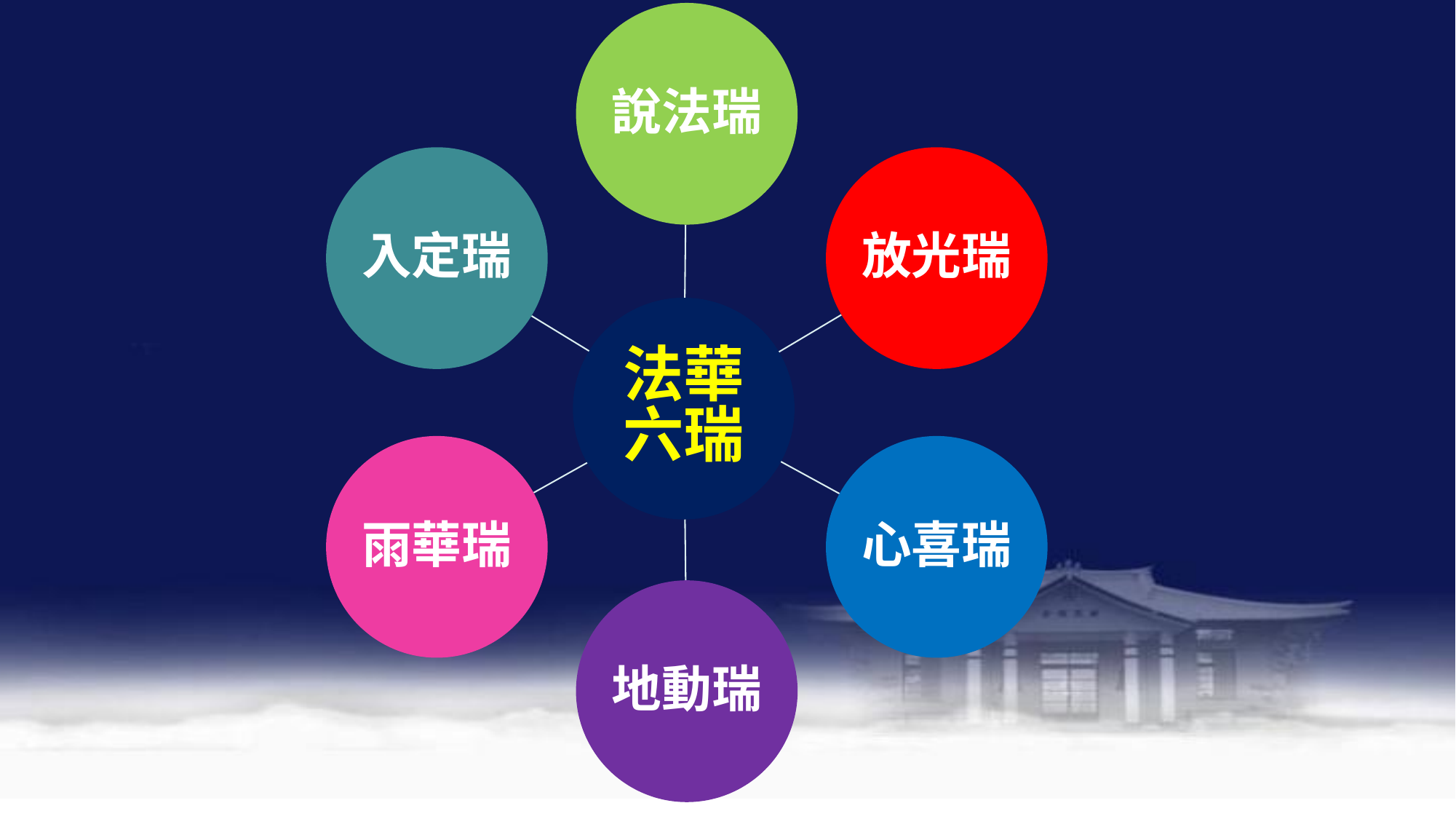

法華
六瑞

說法瑞

放光瑞

心喜瑞

地動瑞

雨華瑞

入定瑞